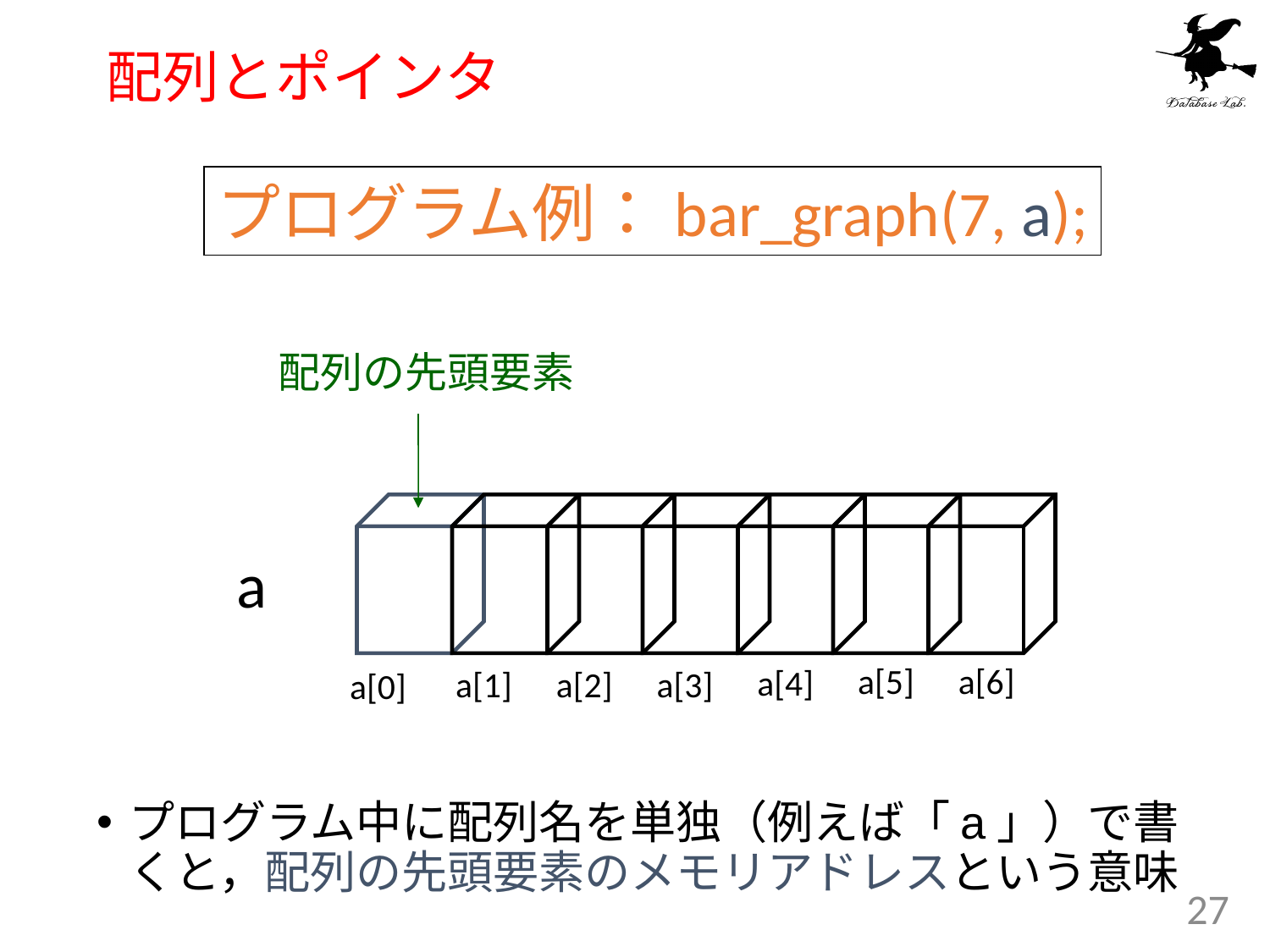

# 配列とポインタ
プログラム例：bar_graph(7, a);
配列の先頭要素

a
a[5]
a[6]
a[4]
a[1]
a[2]
a[3]
a[0]
プログラム中に配列名を単独（例えば「a」）で書くと，配列の先頭要素のメモリアドレスという意味

27